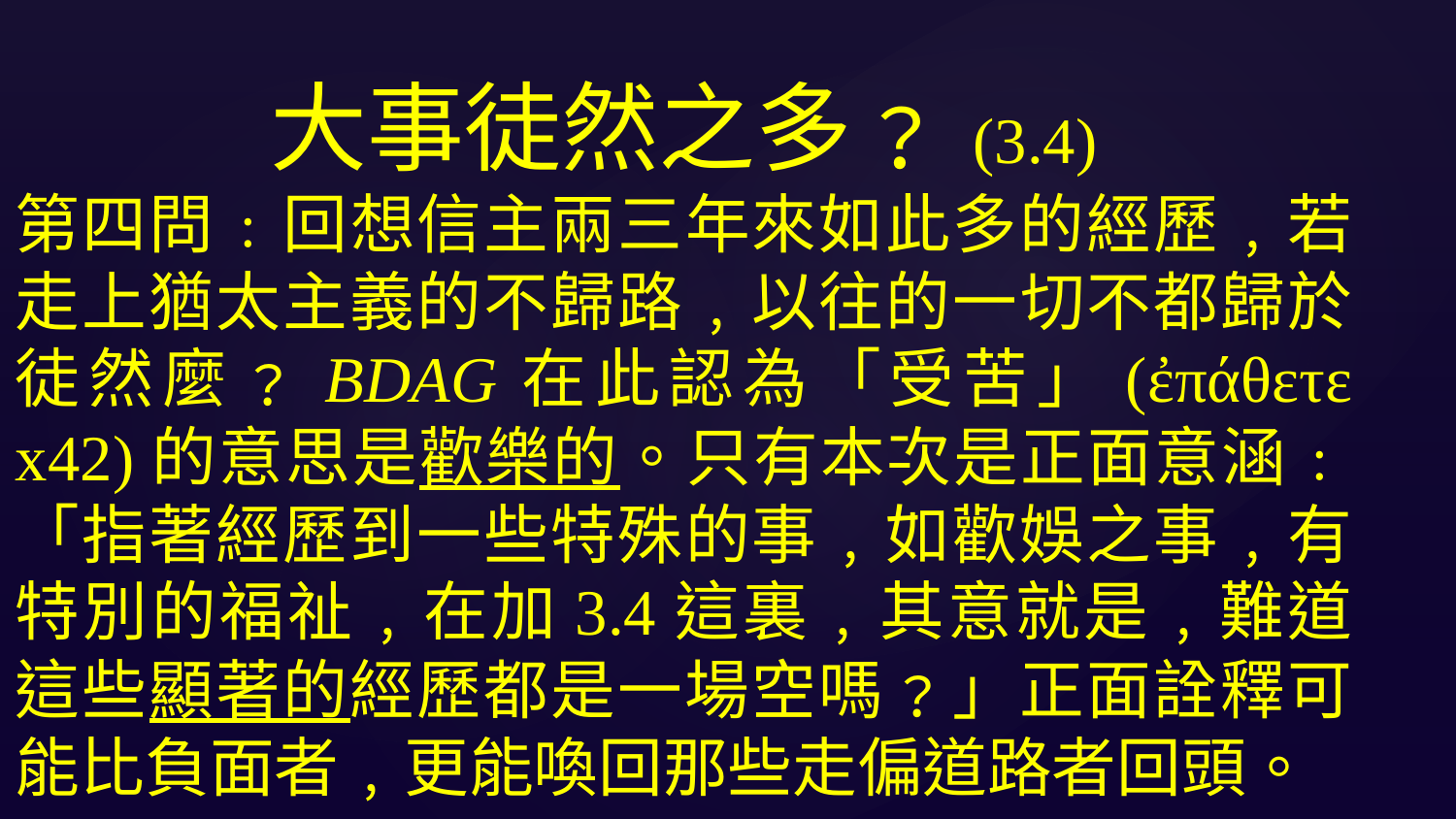

大事徒然之多﹖(3.4)
第四問﹕回想信主兩三年來如此多的經歷﹐若走上猶太主義的不歸路﹐以往的一切不都歸於徒然麼﹖BDAG在此認為「受苦」(ἐπάθετε x42)的意思是歡樂的。只有本次是正面意涵﹕「指著經歷到一些特殊的事﹐如歡娛之事﹐有特別的福祉﹐在加3.4這裏﹐其意就是﹐難道這些顯著的經歷都是一場空嗎﹖」正面詮釋可能比負面者﹐更能喚回那些走偏道路者回頭。